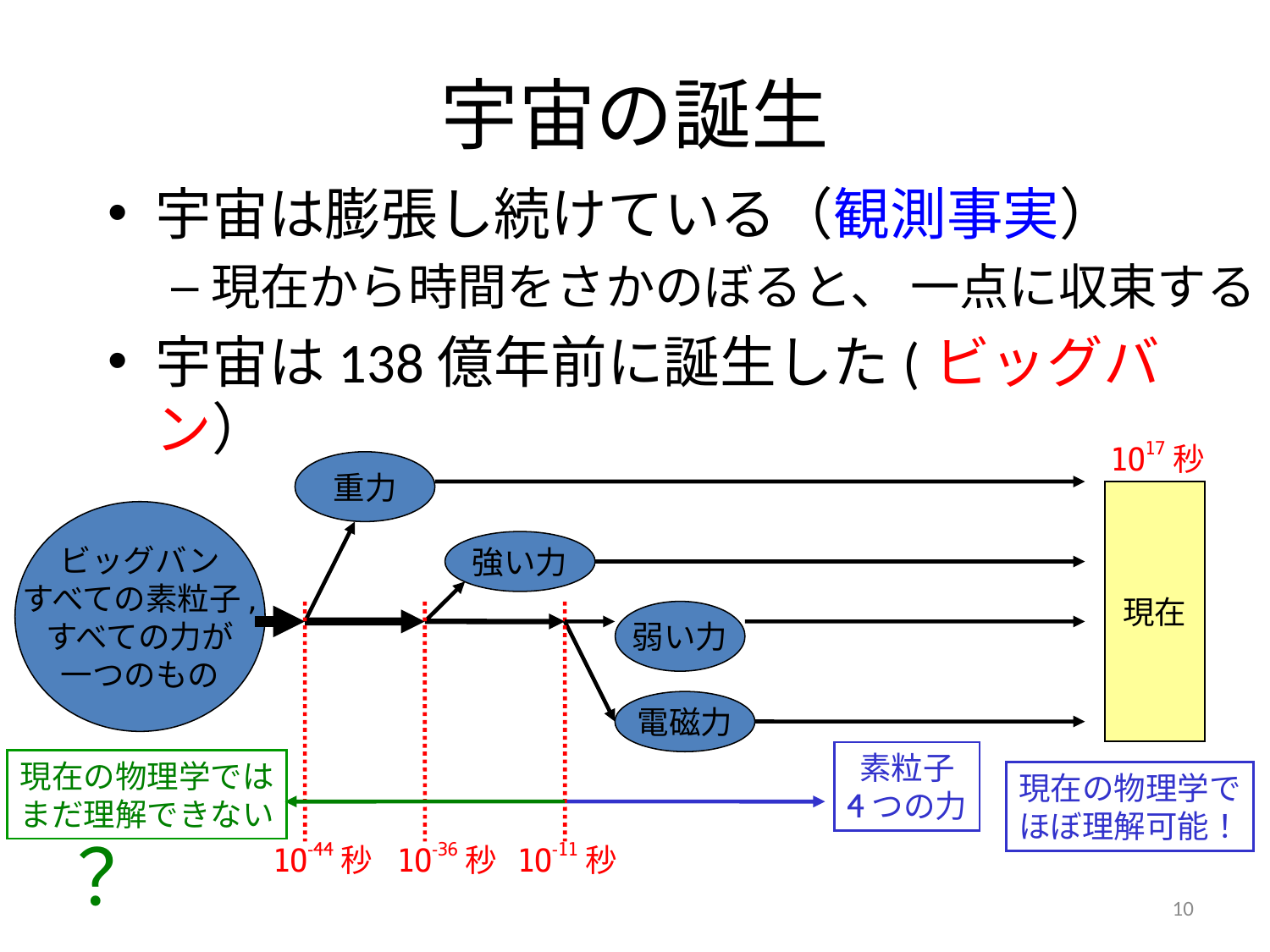

# 宇宙の誕生
宇宙は膨張し続けている（観測事実）
現在から時間をさかのぼると、 一点に収束する
宇宙は138億年前に誕生した(ビッグバン）

1017秒
現在
重力

10‐44秒

強い力

10‐36秒
ビッグバン
すべての素粒子,
すべての力が
一つのもの

弱い力

電磁力

10‐11秒

素粒子
4つの力

現在の物理学では
まだ理解できない
現在の物理学で
ほぼ理解可能！

？
10